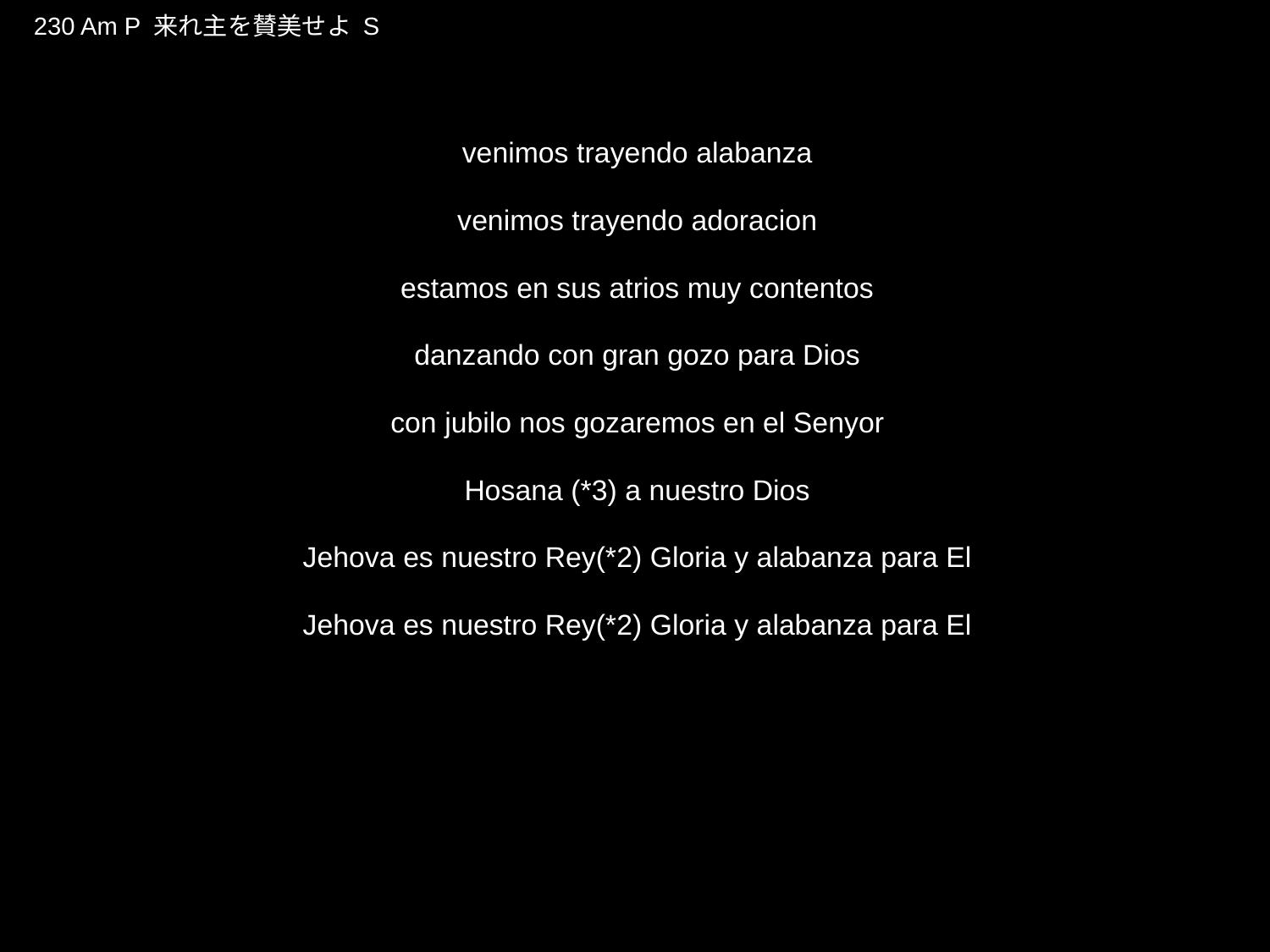

きたれしゅをさんびしよう
★P
230 Am P 来れ主を賛美せよ S
★３
venimos trayendo alabanza
venimos trayendo adoracion
estamos en sus atrios muy contentos
danzando con gran gozo para Dios
con jubilo nos gozaremos en el Senyor
Hosana (*3) a nuestro Dios
Jehova es nuestro Rey(*2) Gloria y alabanza para El
Jehova es nuestro Rey(*2) Gloria y alabanza para El